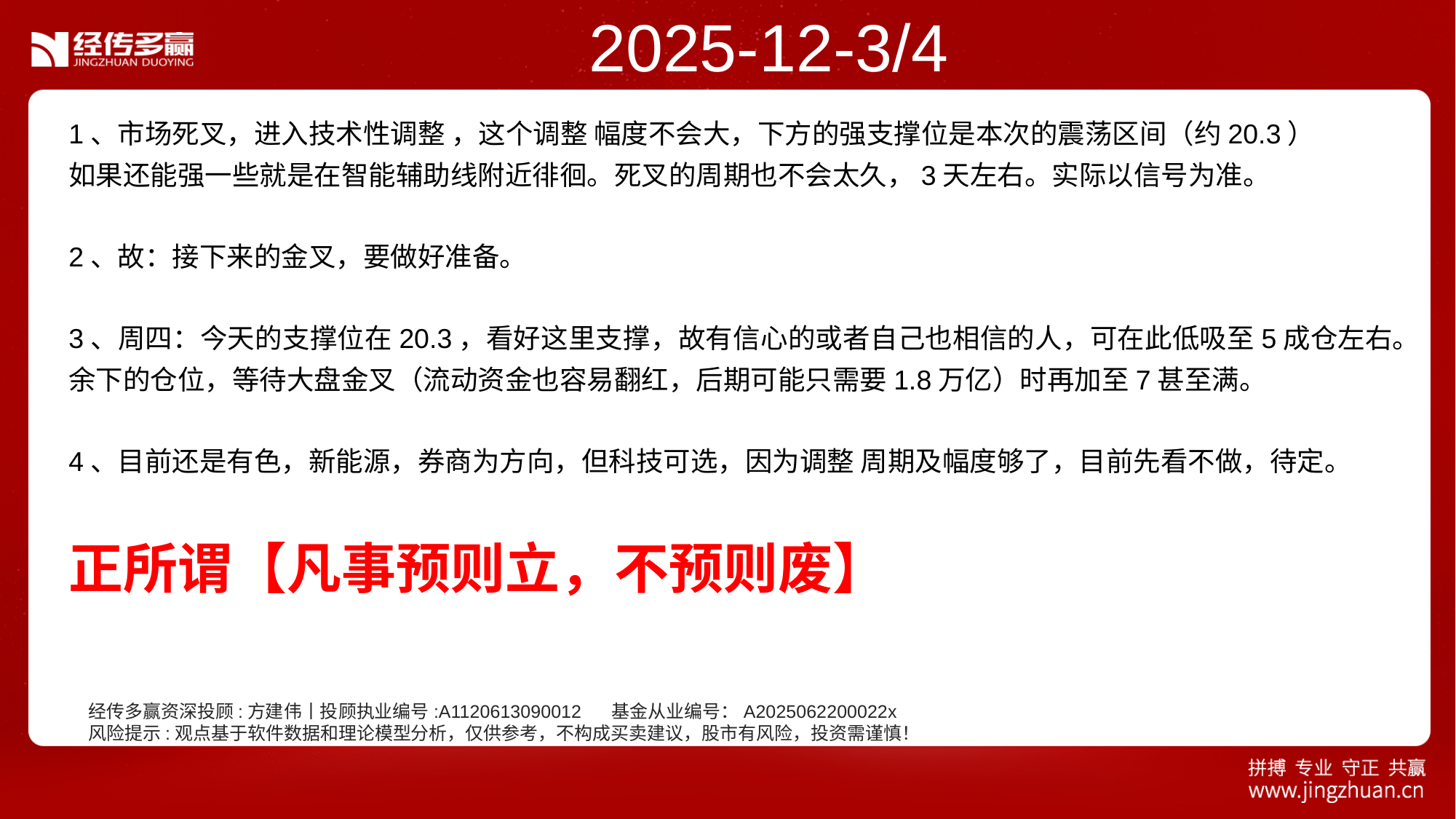

2025-12-3/4
1、市场死叉，进入技术性调整 ，这个调整 幅度不会大，下方的强支撑位是本次的震荡区间（约20.3）
如果还能强一些就是在智能辅助线附近徘徊。死叉的周期也不会太久，3天左右。实际以信号为准。

2、故：接下来的金叉，要做好准备。

3、周四：今天的支撑位在20.3，看好这里支撑，故有信心的或者自己也相信的人，可在此低吸至5成仓左右。
余下的仓位，等待大盘金叉（流动资金也容易翻红，后期可能只需要1.8万亿）时再加至7甚至满。

4、目前还是有色，新能源，券商为方向，但科技可选，因为调整 周期及幅度够了，目前先看不做，待定。

正所谓【凡事预则立，不预则废】